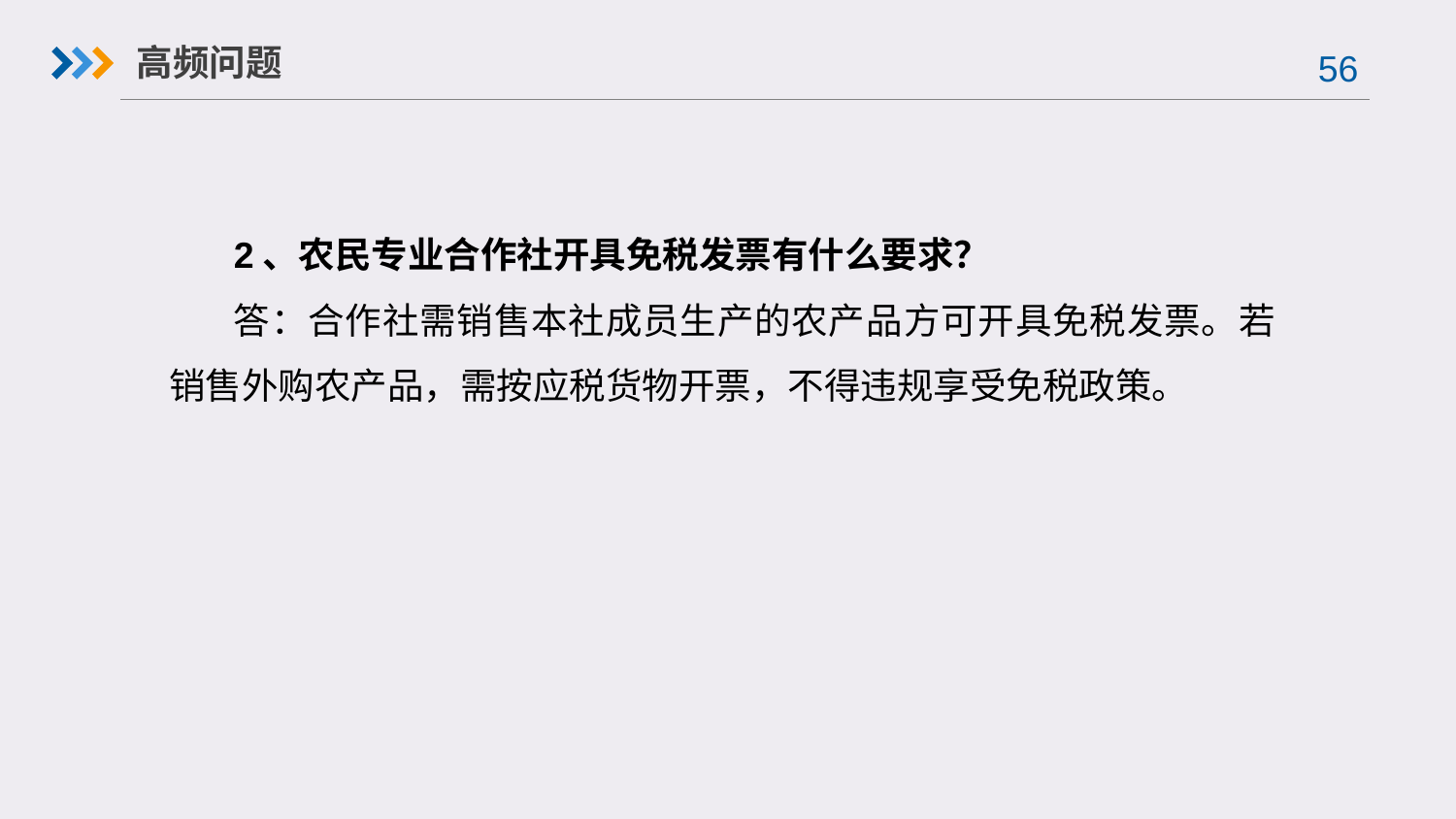

高频问题
2、农民专业合作社开具免税发票有什么要求？
答：合作社需销售本社成员生产的农产品方可开具免税发票。若销售外购农产品，需按应税货物开票，不得违规享受免税政策。